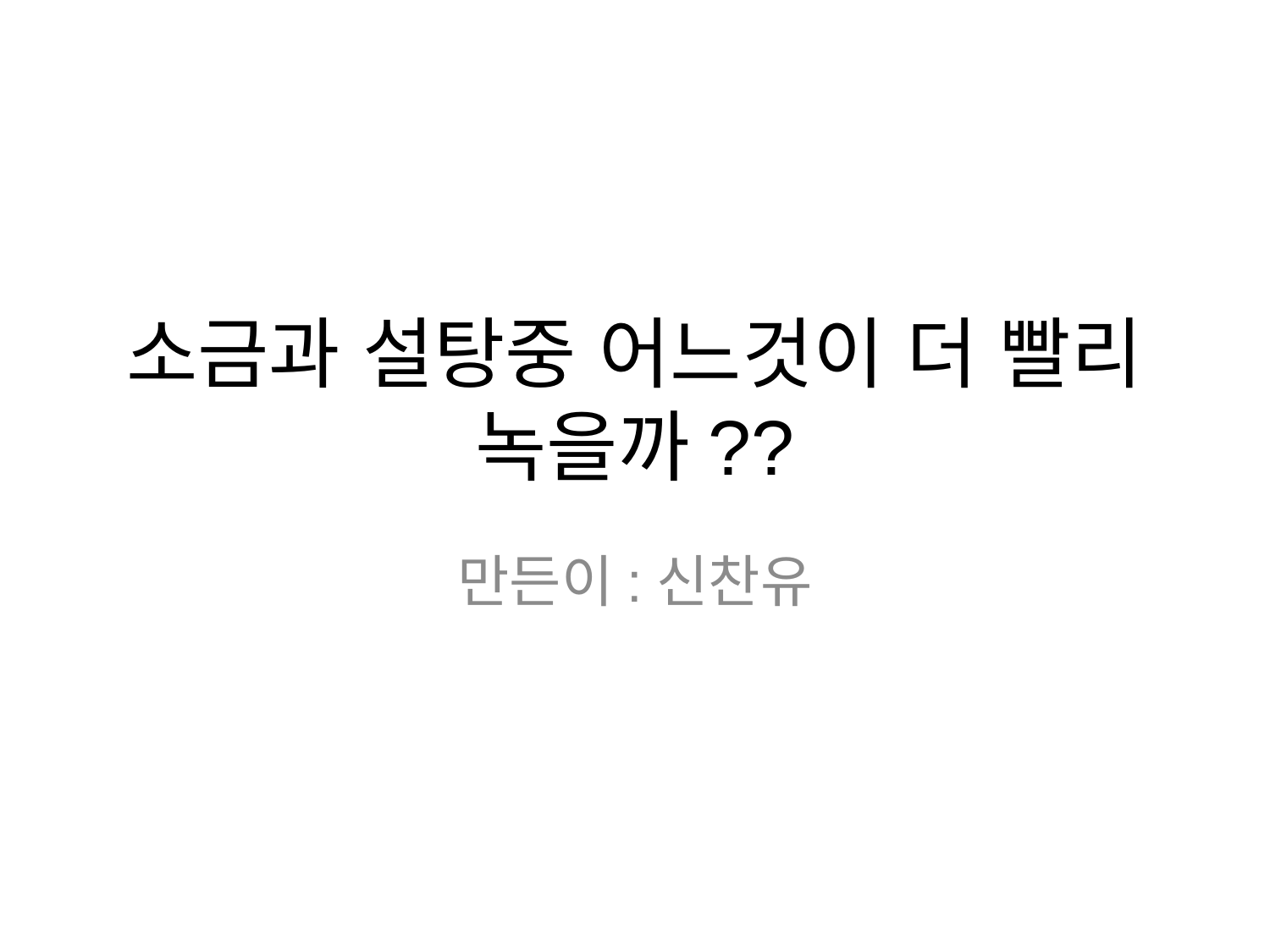

# 소금과 설탕중 어느것이 더 빨리 녹을까??
만든이:신찬유